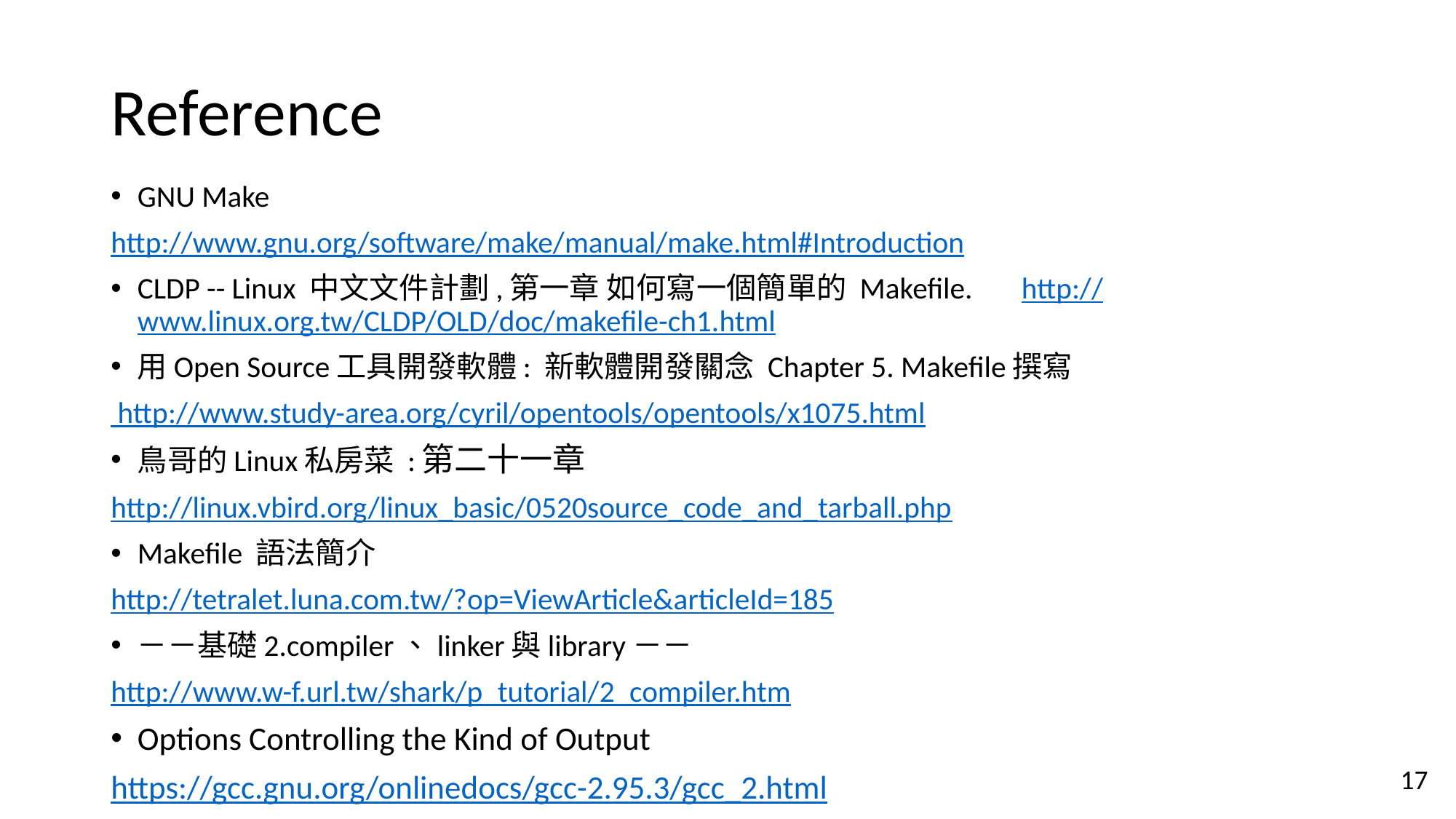

# Reference
GNU Make
http://www.gnu.org/software/make/manual/make.html#Introduction
CLDP -- Linux 中文文件計劃,第一章 如何寫一個簡單的 Makefile.	http://www.linux.org.tw/CLDP/OLD/doc/makefile-ch1.html
用Open Source工具開發軟體: 新軟體開發關念 Chapter 5. Makefile撰寫
 http://www.study-area.org/cyril/opentools/opentools/x1075.html
鳥哥的Linux私房菜 :第二十一章
http://linux.vbird.org/linux_basic/0520source_code_and_tarball.php
Makefile 語法簡介
http://tetralet.luna.com.tw/?op=ViewArticle&articleId=185
－－基礎2.compiler、linker與library－－
http://www.w-f.url.tw/shark/p_tutorial/2_compiler.htm
Options Controlling the Kind of Output
https://gcc.gnu.org/onlinedocs/gcc-2.95.3/gcc_2.html

17